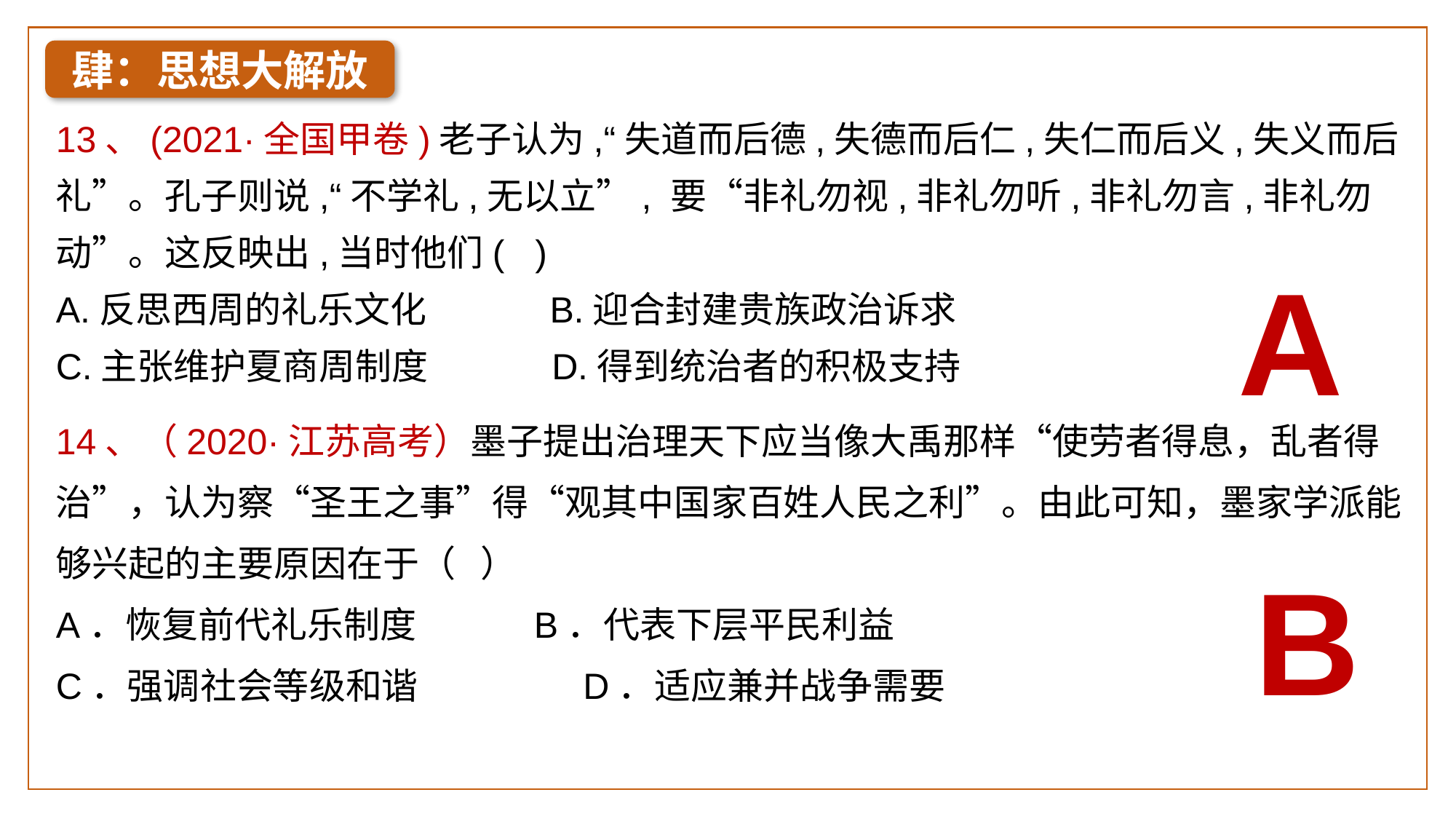

肆：思想大解放
13、(2021·全国甲卷)老子认为,“失道而后德,失德而后仁,失仁而后义,失义而后礼”。孔子则说,“不学礼,无以立”, 要“非礼勿视,非礼勿听,非礼勿言,非礼勿动”。这反映出,当时他们	(   )
A.反思西周的礼乐文化              B.迎合封建贵族政治诉求
C.主张维护夏商周制度              D.得到统治者的积极支持
A
14、（2020·江苏高考）墨子提出治理天下应当像大禹那样“使劳者得息，乱者得治”，认为察“圣王之事”得“观其中国家百姓人民之利”。由此可知，墨家学派能够兴起的主要原因在于（   ）
A．恢复前代礼乐制度      	    B．代表下层平民利益
C．强调社会等级和谐	          D．适应兼并战争需要
B